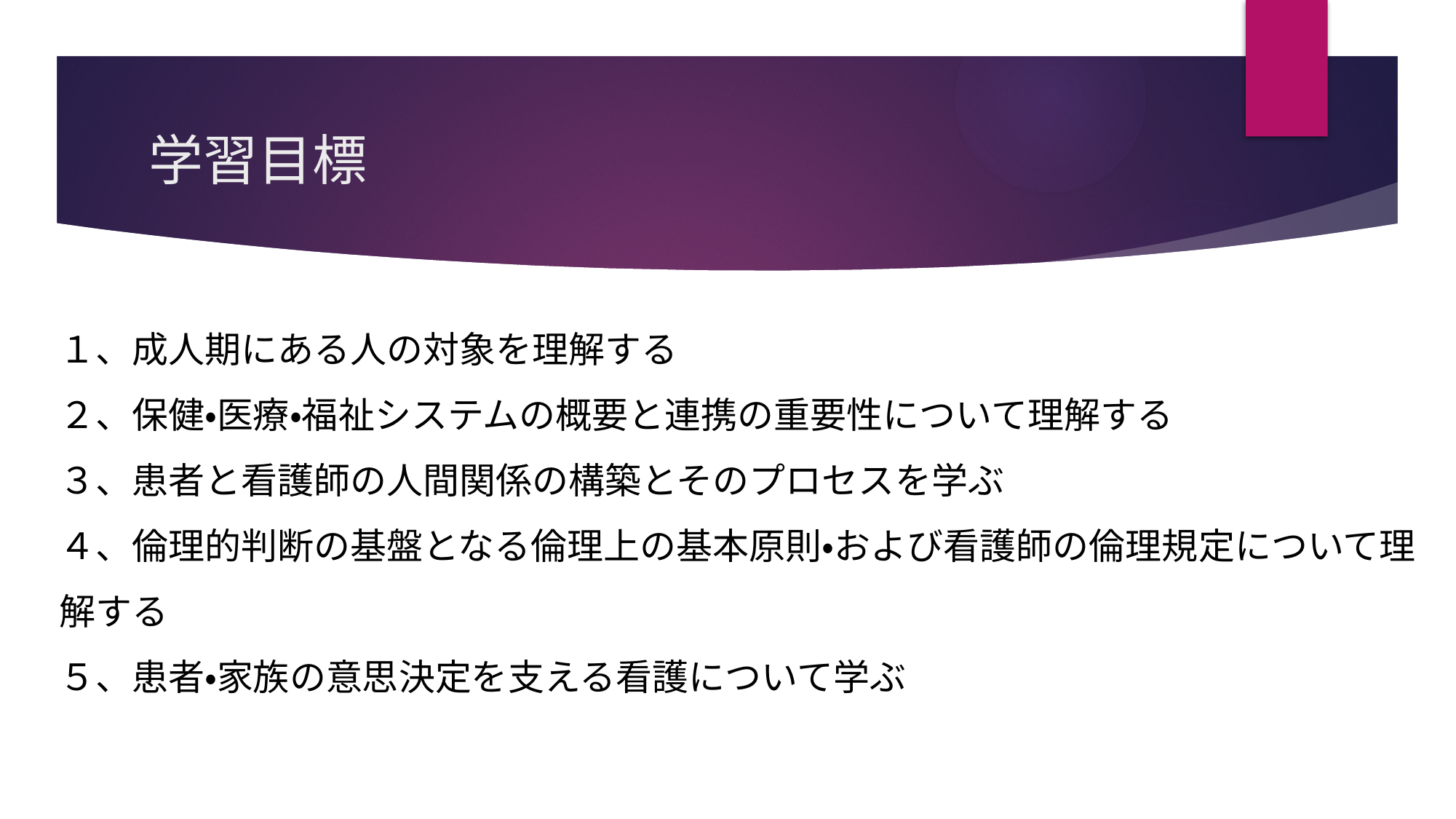

# 学習目標
１、成人期にある人の対象を理解する
２、保健・医療・福祉システムの概要と連携の重要性について理解する
３、患者と看護師の人間関係の構築とそのプロセスを学ぶ
４、倫理的判断の基盤となる倫理上の基本原則・および看護師の倫理規定について理解する
５、患者・家族の意思決定を支える看護について学ぶ